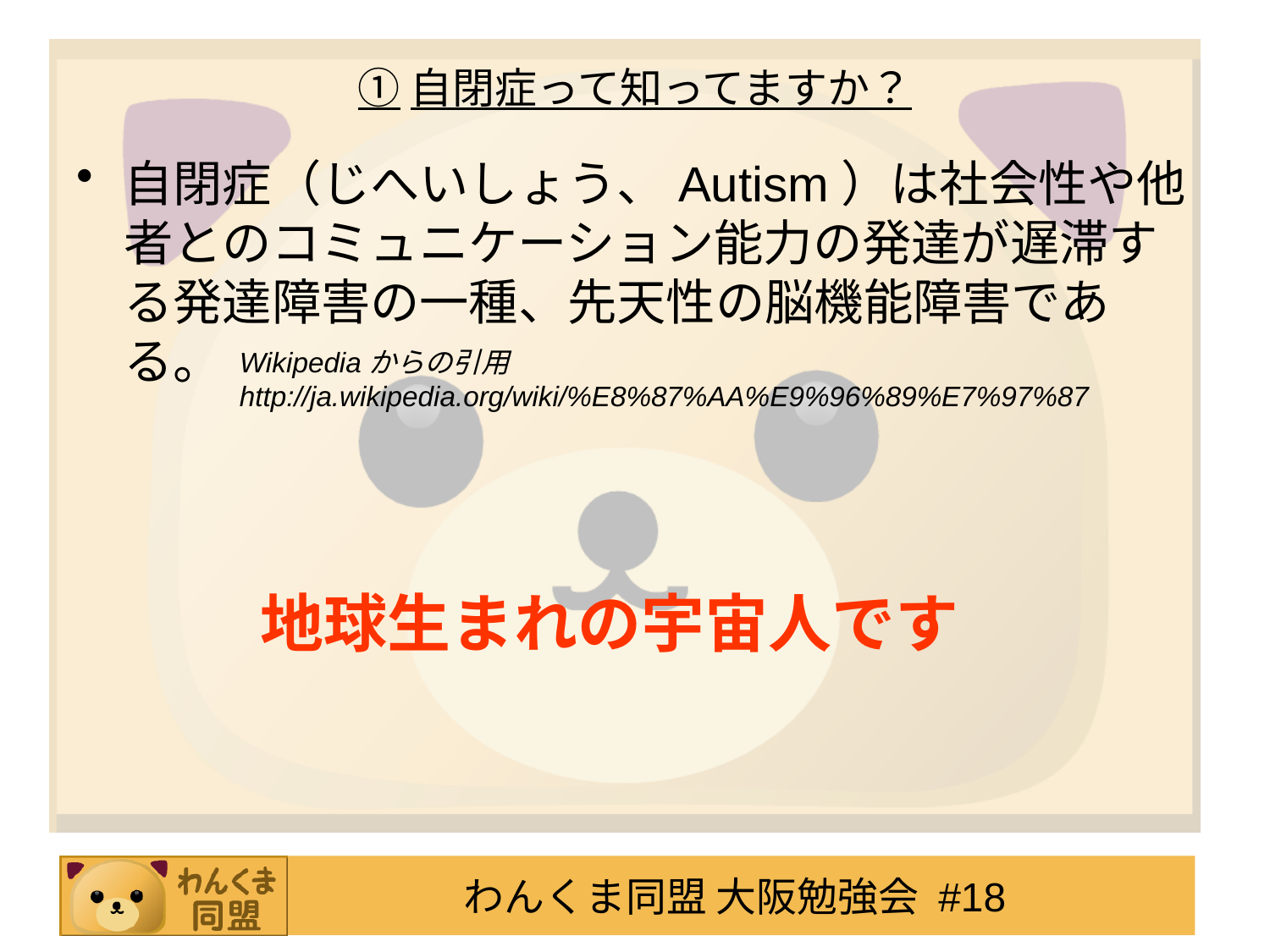

# ①自閉症って知ってますか？
自閉症（じへいしょう、Autism）は社会性や他者とのコミュニケーション能力の発達が遅滞する発達障害の一種、先天性の脳機能障害である。
Wikipediaからの引用
http://ja.wikipedia.org/wiki/%E8%87%AA%E9%96%89%E7%97%87
地球生まれの宇宙人です